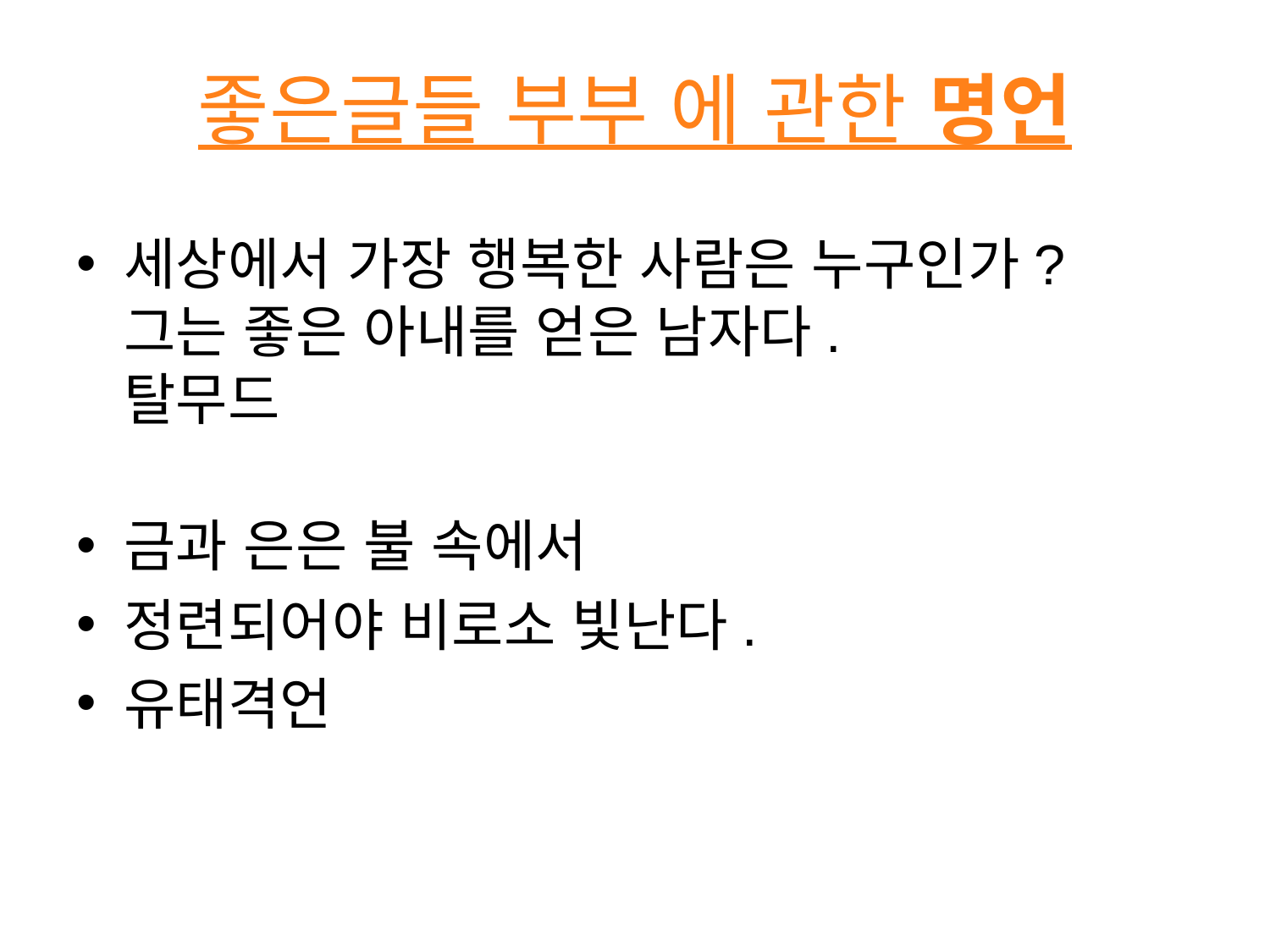

# 좋은글들 부부 에 관한 명언
세상에서 가장 행복한 사람은 누구인가?
그는 좋은 아내를 얻은 남자다.
탈무드
금과 은은 불 속에서
정련되어야 비로소 빛난다.
유태격언